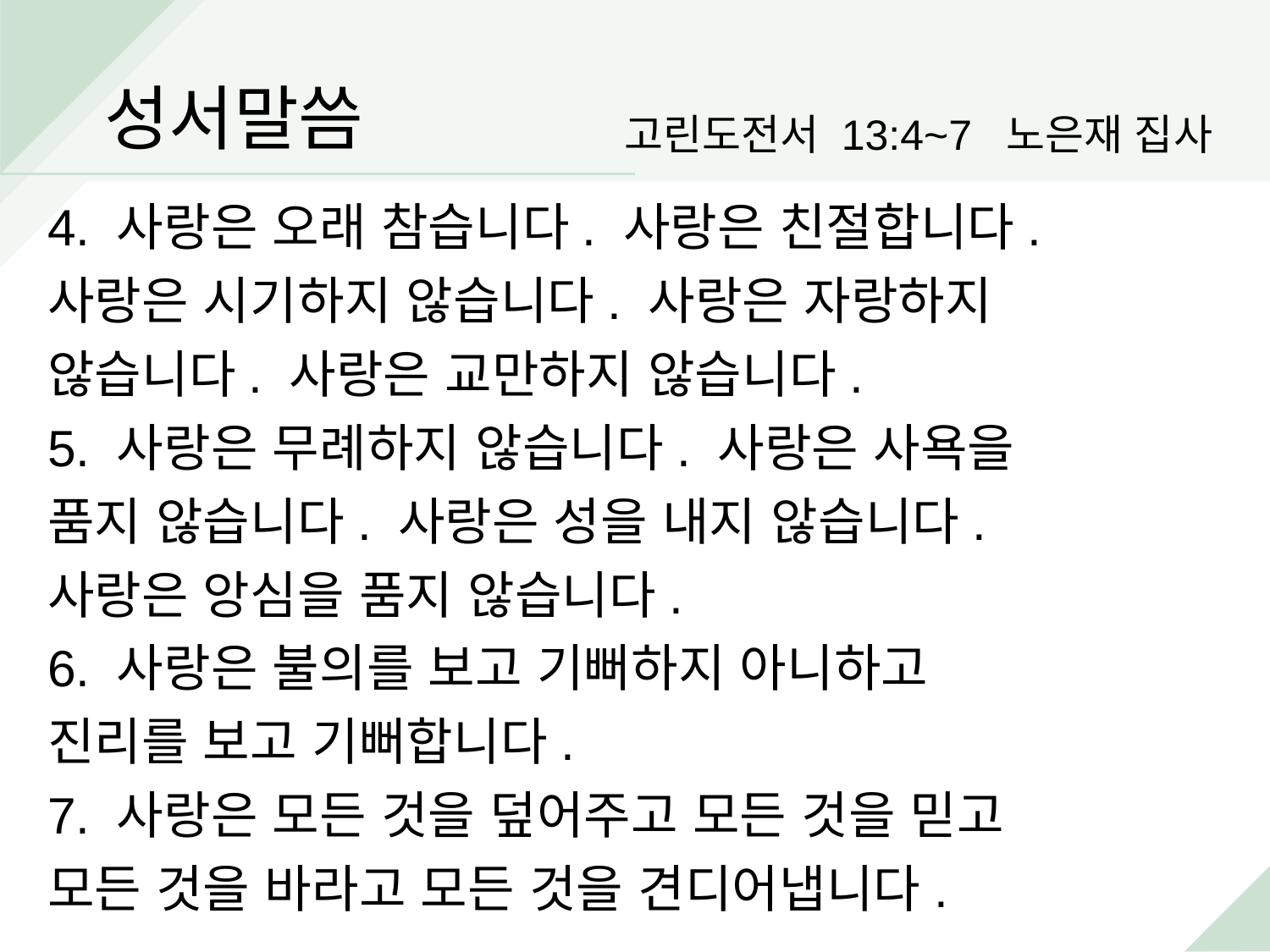

성서말씀
고린도전서 13:4~7  노은재 집사
4. 사랑은 오래 참습니다. 사랑은 친절합니다.
사랑은 시기하지 않습니다. 사랑은 자랑하지
않습니다. 사랑은 교만하지 않습니다.
5. 사랑은 무례하지 않습니다. 사랑은 사욕을
품지 않습니다. 사랑은 성을 내지 않습니다.
사랑은 앙심을 품지 않습니다.
6. 사랑은 불의를 보고 기뻐하지 아니하고
진리를 보고 기뻐합니다.
7. 사랑은 모든 것을 덮어주고 모든 것을 믿고
모든 것을 바라고 모든 것을 견디어냅니다.